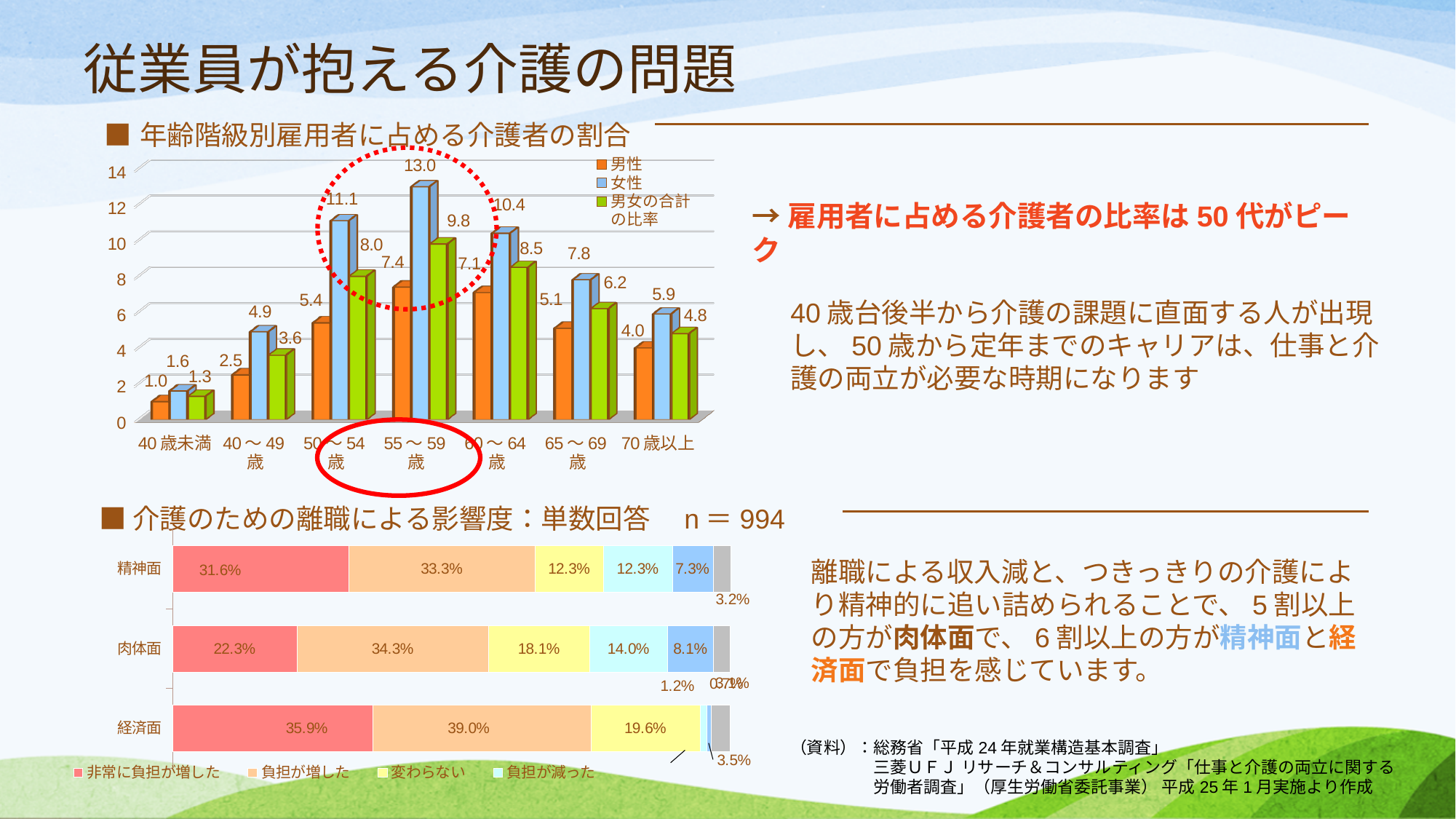

従業員が抱える介護の問題

[unsupported chart]

→雇用者に占める介護者の比率は50代がピーク
40歳台後半から介護の課題に直面する人が出現し、50歳から定年までのキャリアは、仕事と介護の両立が必要な時期になります

### Chart

| Category | 非常に負担が増した | 負担が増した | 変わらない | 負担が減った | かなり負担が減った | わからない |
|---|---|---|---|---|---|---|
| 精神面 | 0.3160000000000008 | 0.33300000000000096 | 0.12300000000000012 | 0.12300000000000012 | 0.07300000000000009 | 0.0320000000000001 |
| 肉体面 | 0.22300000000000017 | 0.3430000000000005 | 0.18100000000000024 | 0.14 | 0.08100000000000004 | 0.031000000000000073 |
| 経済面 | 0.3590000000000003 | 0.39000000000000085 | 0.19600000000000023 | 0.012000000000000012 | 0.007000000000000016 | 0.03500000000000005 |
■介護のための離職による影響度：単数回答　n＝994
離職による収入減と、つきっきりの介護により精神的に追い詰められることで、5割以上の方が肉体面で、6割以上の方が精神面と経済面で負担を感じています。
（資料）：総務省「平成24年就業構造基本調査」
　　　　　三菱ＵＦＪ リサーチ＆コンサルティング「仕事と介護の両立に関する
　　　　　労働者調査」（厚生労働省委託事業） 平成25年1月実施より作成